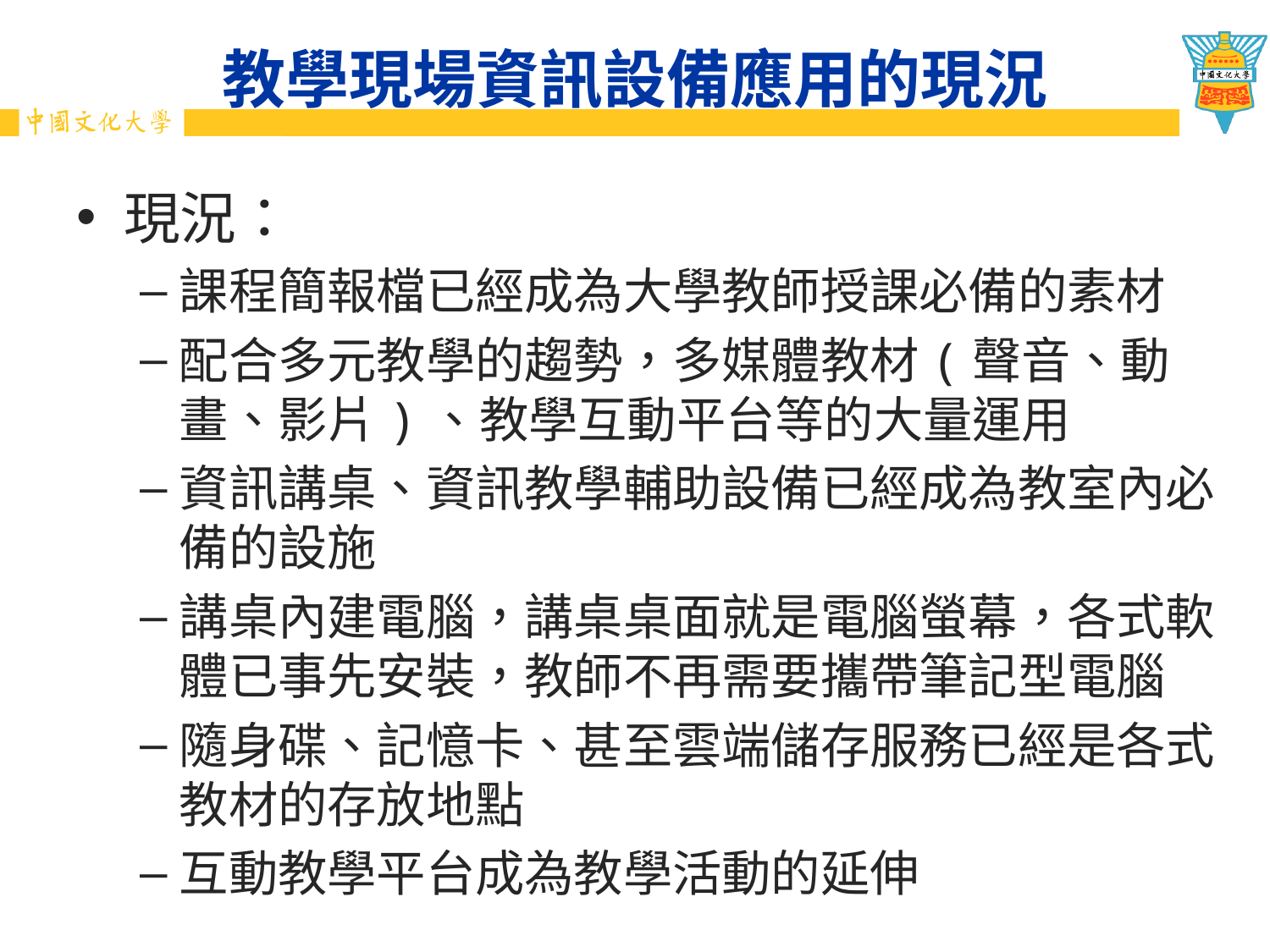

# 教學現場資訊設備應用的現況
現況：
課程簡報檔已經成為大學教師授課必備的素材
配合多元教學的趨勢，多媒體教材(聲音、動畫、影片)、教學互動平台等的大量運用
資訊講桌、資訊教學輔助設備已經成為教室內必備的設施
講桌內建電腦，講桌桌面就是電腦螢幕，各式軟體已事先安裝，教師不再需要攜帶筆記型電腦
隨身碟、記憶卡、甚至雲端儲存服務已經是各式教材的存放地點
互動教學平台成為教學活動的延伸